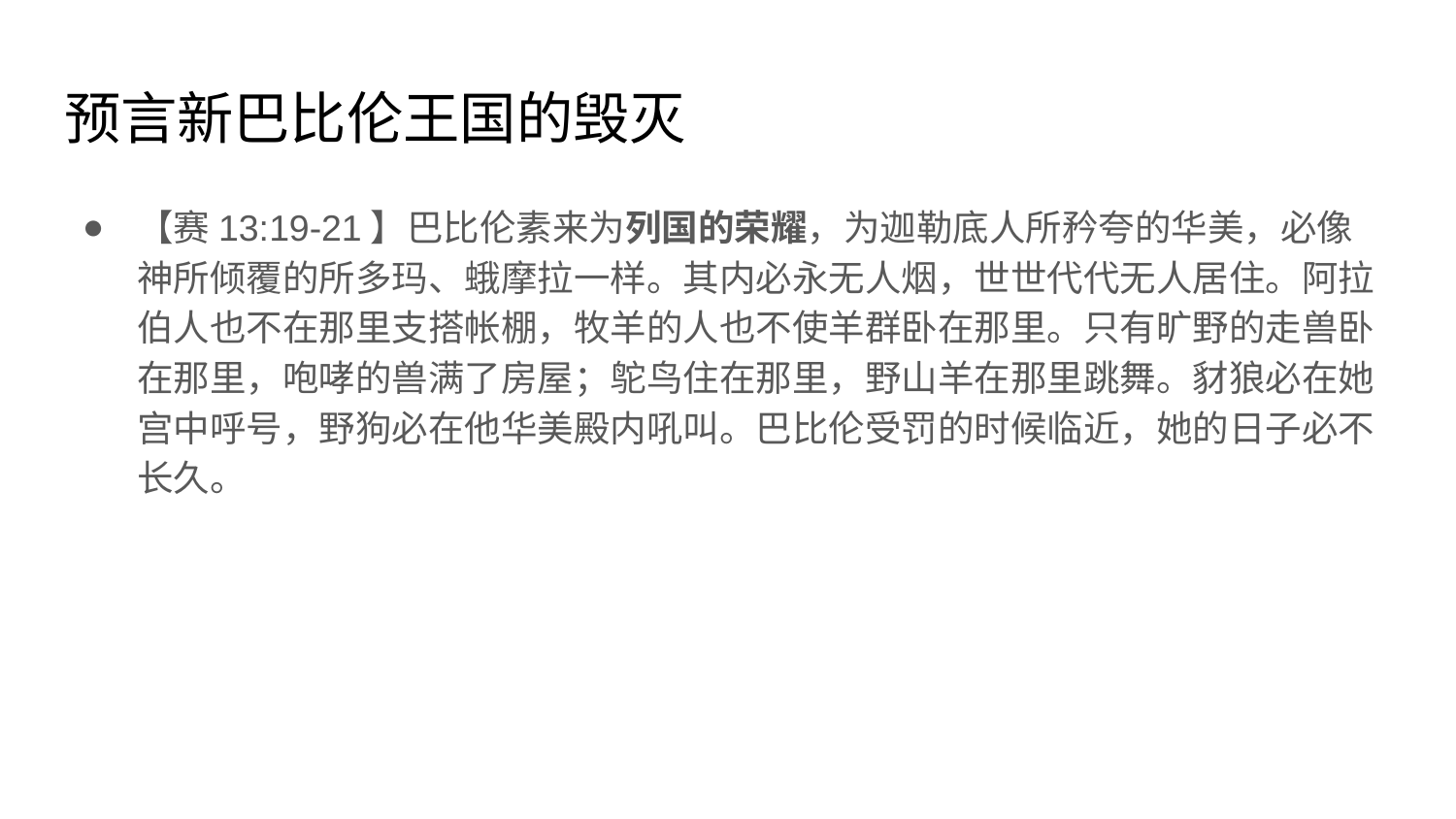

# 预言新巴比伦王国的毁灭
【赛13:19-21】巴比伦素来为列国的荣耀，为迦勒底人所矜夸的华美，必像　神所倾覆的所多玛、蛾摩拉一样。其内必永无人烟，世世代代无人居住。阿拉伯人也不在那里支搭帐棚，牧羊的人也不使羊群卧在那里。只有旷野的走兽卧在那里，咆哮的兽满了房屋；鸵鸟住在那里，野山羊在那里跳舞。豺狼必在她宫中呼号，野狗必在他华美殿内吼叫。巴比伦受罚的时候临近，她的日子必不长久。